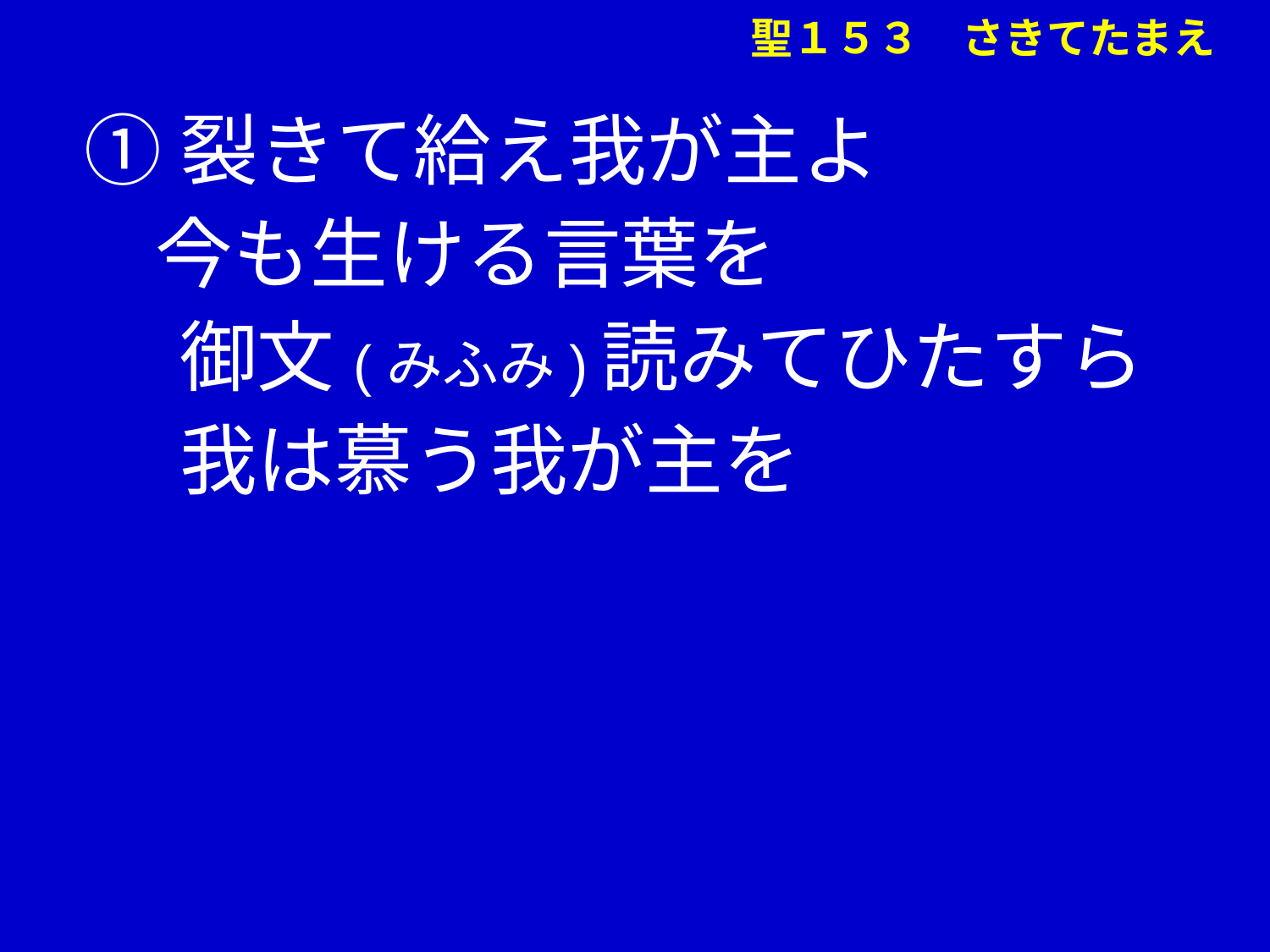

①裂きて給え我が主よ
   今も生ける言葉を
　 御文(みふみ)読みてひたすら
　 我は慕う我が主を

聖１５３　さきてたまえ